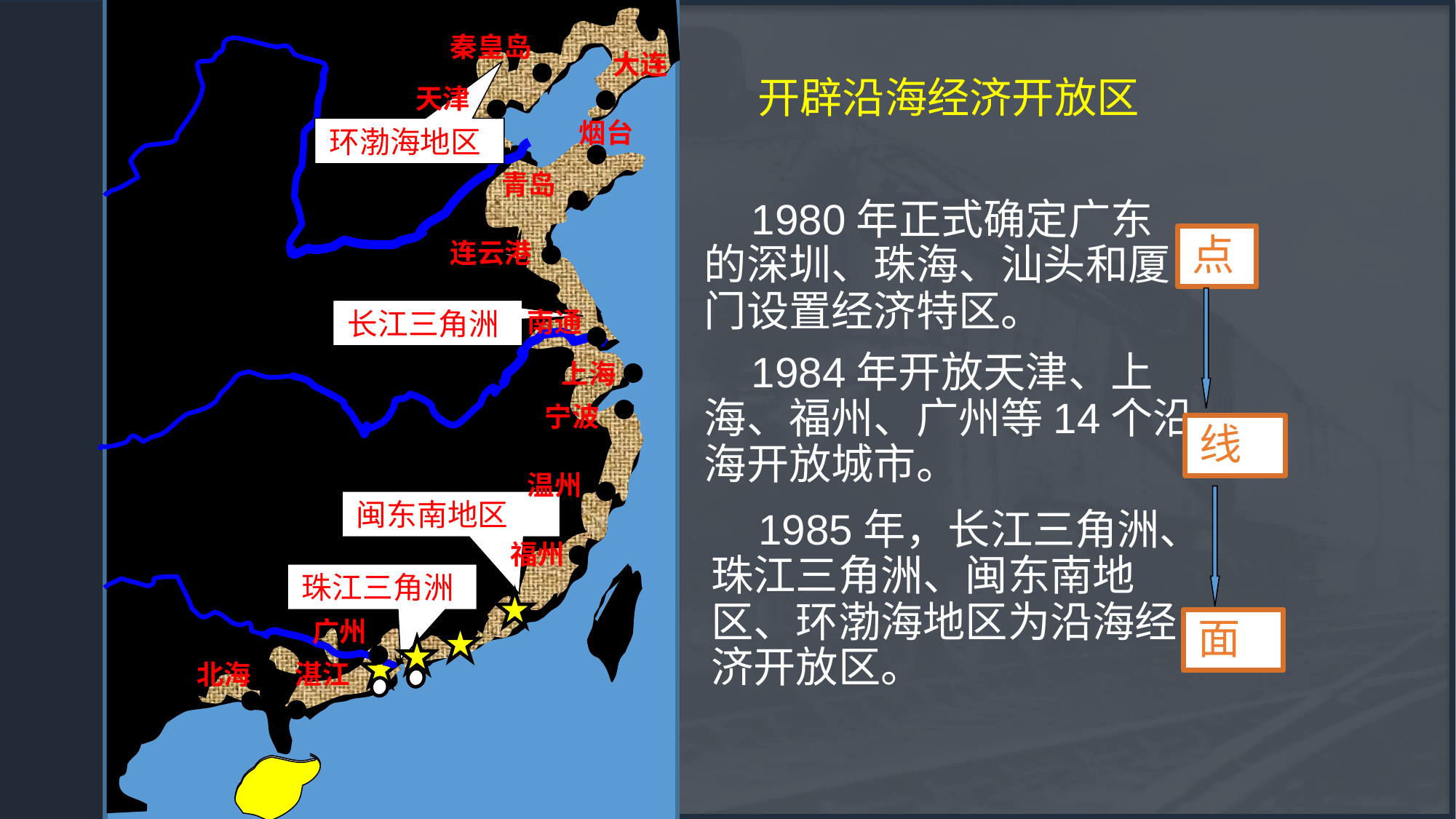

秦皇岛

大连

开辟沿海经济开放区

天津
烟台
环渤海地区

青岛
    1980年正式确定广东的深圳、珠海、汕头和厦门设置经济特区。
点
连云港

南通
长江三角洲

    1984年开放天津、上海、福州、广州等14个沿海开放城市。
上海

宁波
线
温州

闽东南地区
    1985年，长江三角洲、珠江三角洲、闽东南地区、环渤海地区为沿海经济开放区。

福州
珠江三角洲

广州
面

北海
湛江